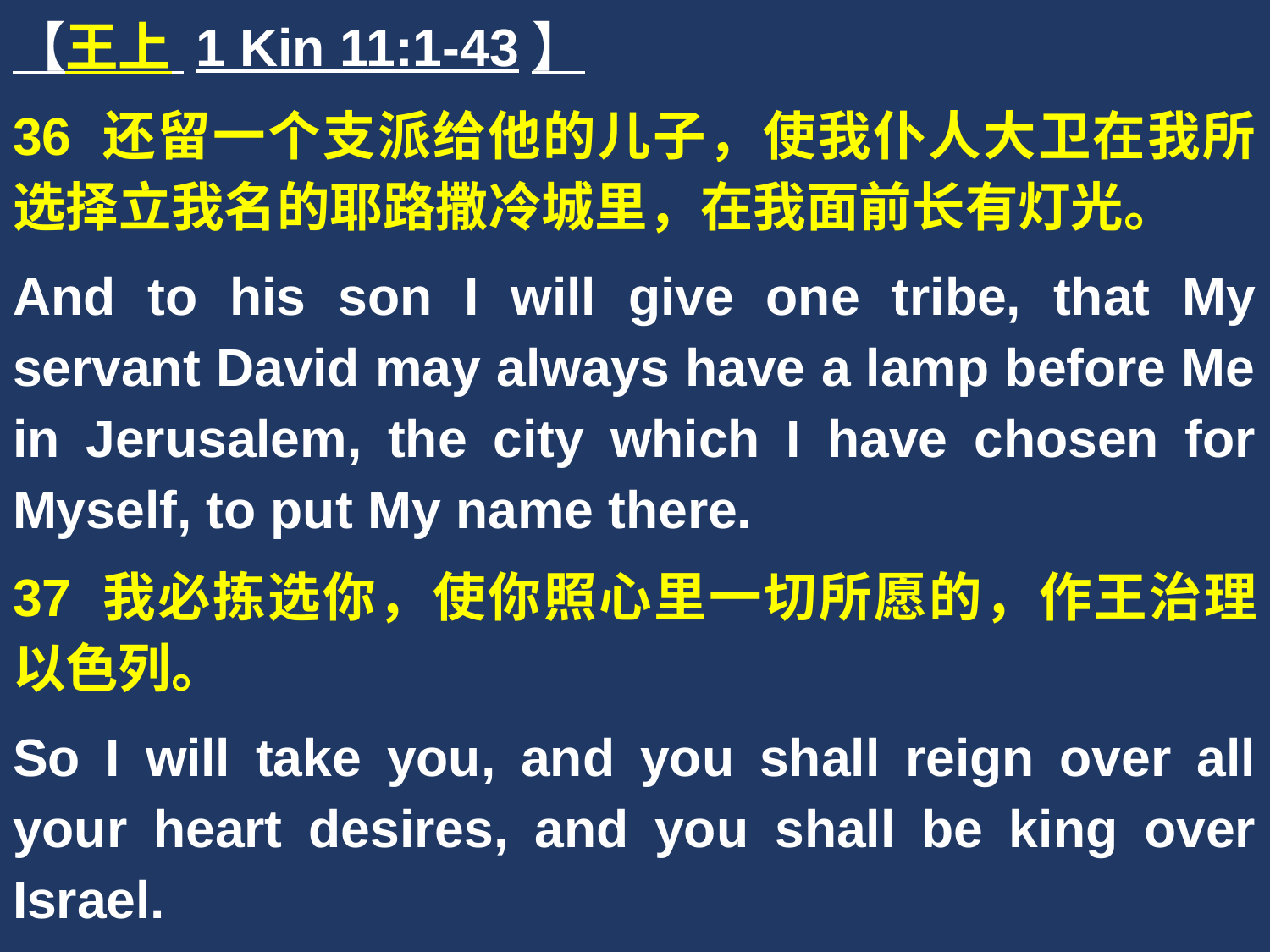

【王上 1 Kin 11:1-43】
36 还留一个支派给他的儿子，使我仆人大卫在我所选择立我名的耶路撒冷城里，在我面前长有灯光。
And to his son I will give one tribe, that My servant David may always have a lamp before Me in Jerusalem, the city which I have chosen for Myself, to put My name there.
37 我必拣选你，使你照心里一切所愿的，作王治理以色列。
So I will take you, and you shall reign over all your heart desires, and you shall be king over Israel.